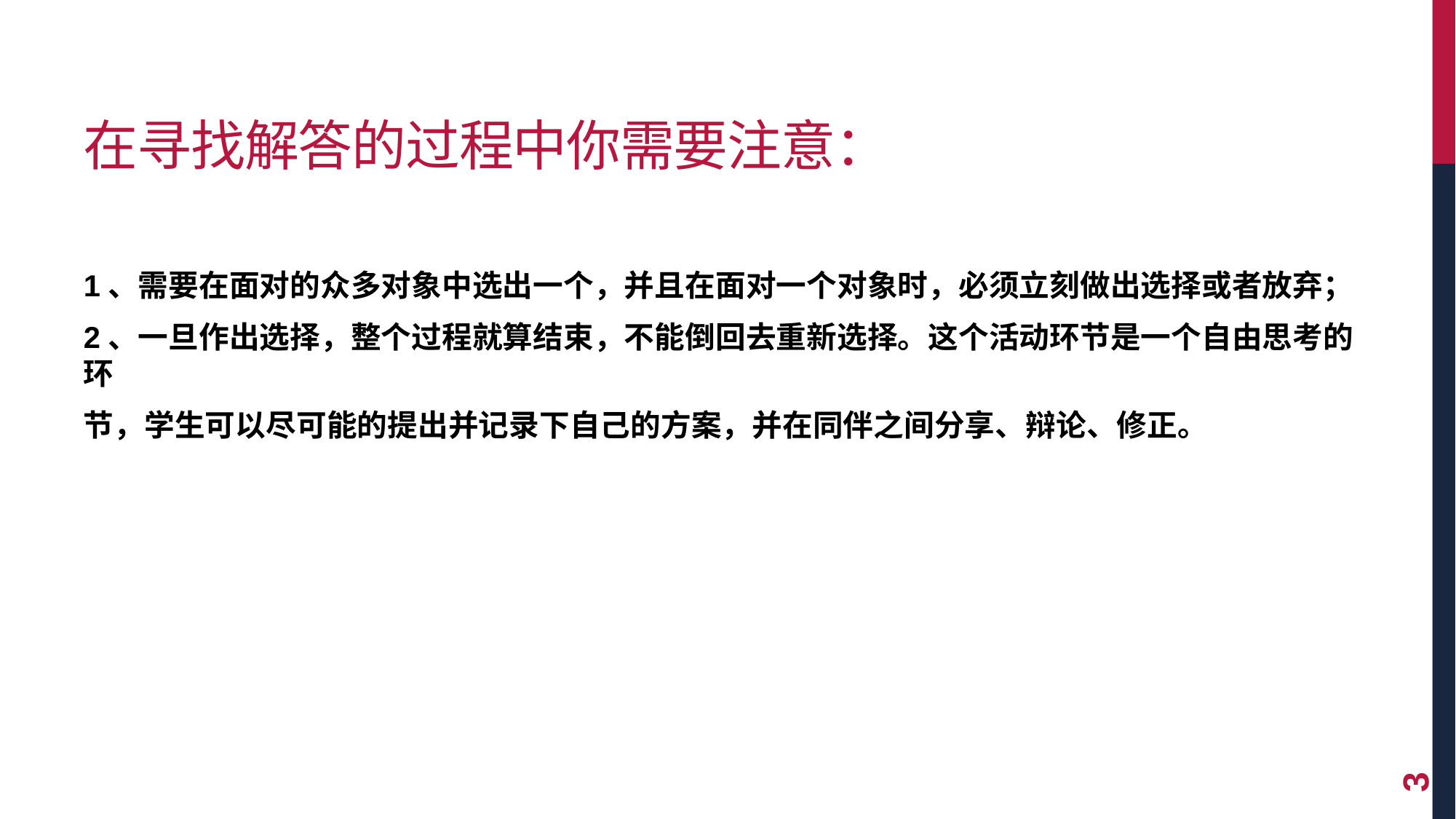

# 在寻找解答的过程中你需要注意：

1、需要在面对的众多对象中选出一个，并且在面对一个对象时，必须立刻做出选择或者放弃；
2、一旦作出选择，整个过程就算结束，不能倒回去重新选择。这个活动环节是一个自由思考的环
节，学生可以尽可能的提出并记录下自己的方案，并在同伴之间分享、辩论、修正。
3